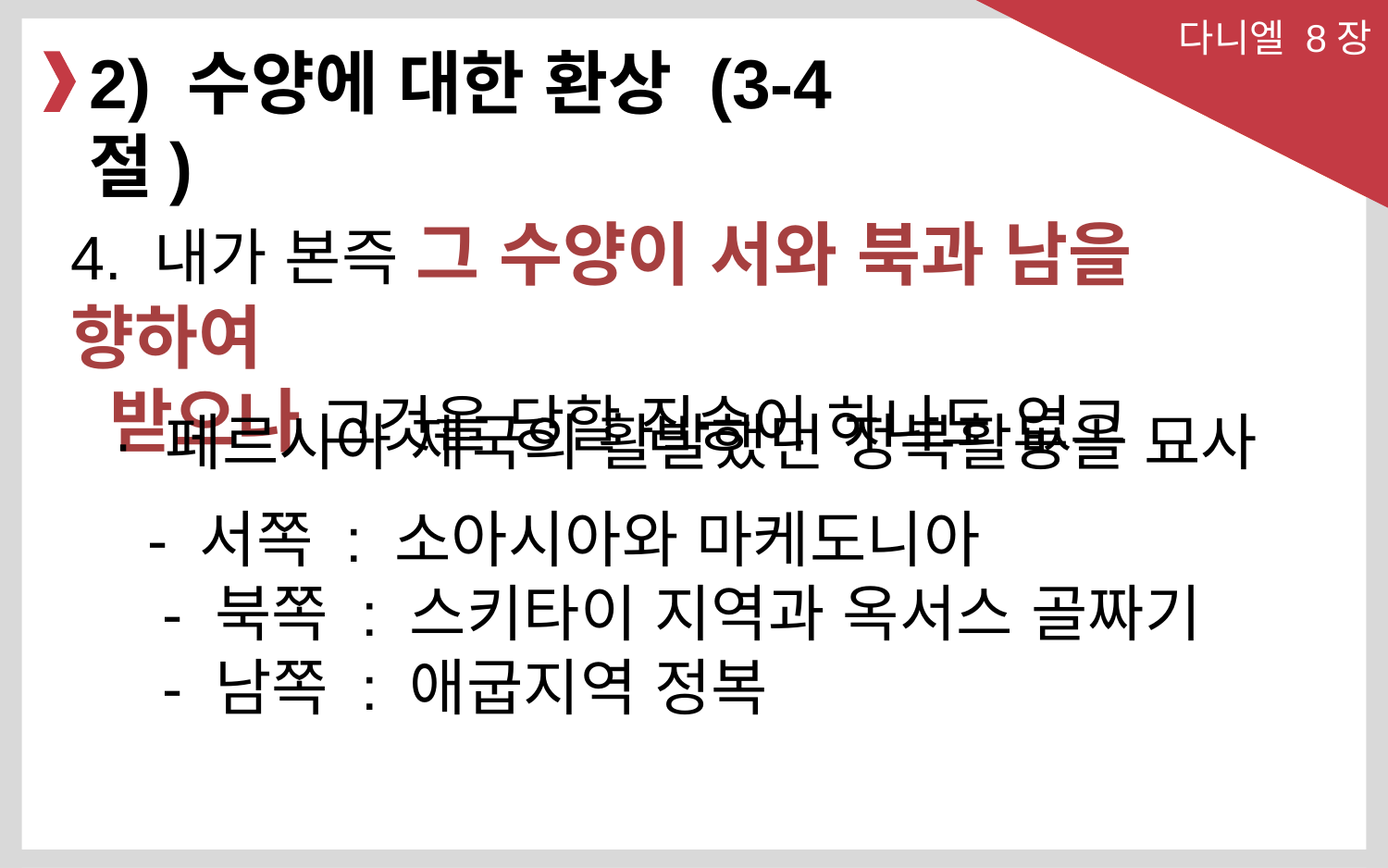

다니엘 8장
2) 수양에 대한 환상 (3-4절)

4. 내가 본즉 그 수양이 서와 북과 남을 향하여
  받으나 그것을 당할 짐승이 하나도 없고
· 페르시아 제국의 활발했던 정복활동을 묘사
  - 서쪽 : 소아시아와 마케도니아
  - 북쪽 : 스키타이 지역과 옥서스 골짜기
  - 남쪽 : 애굽지역 정복